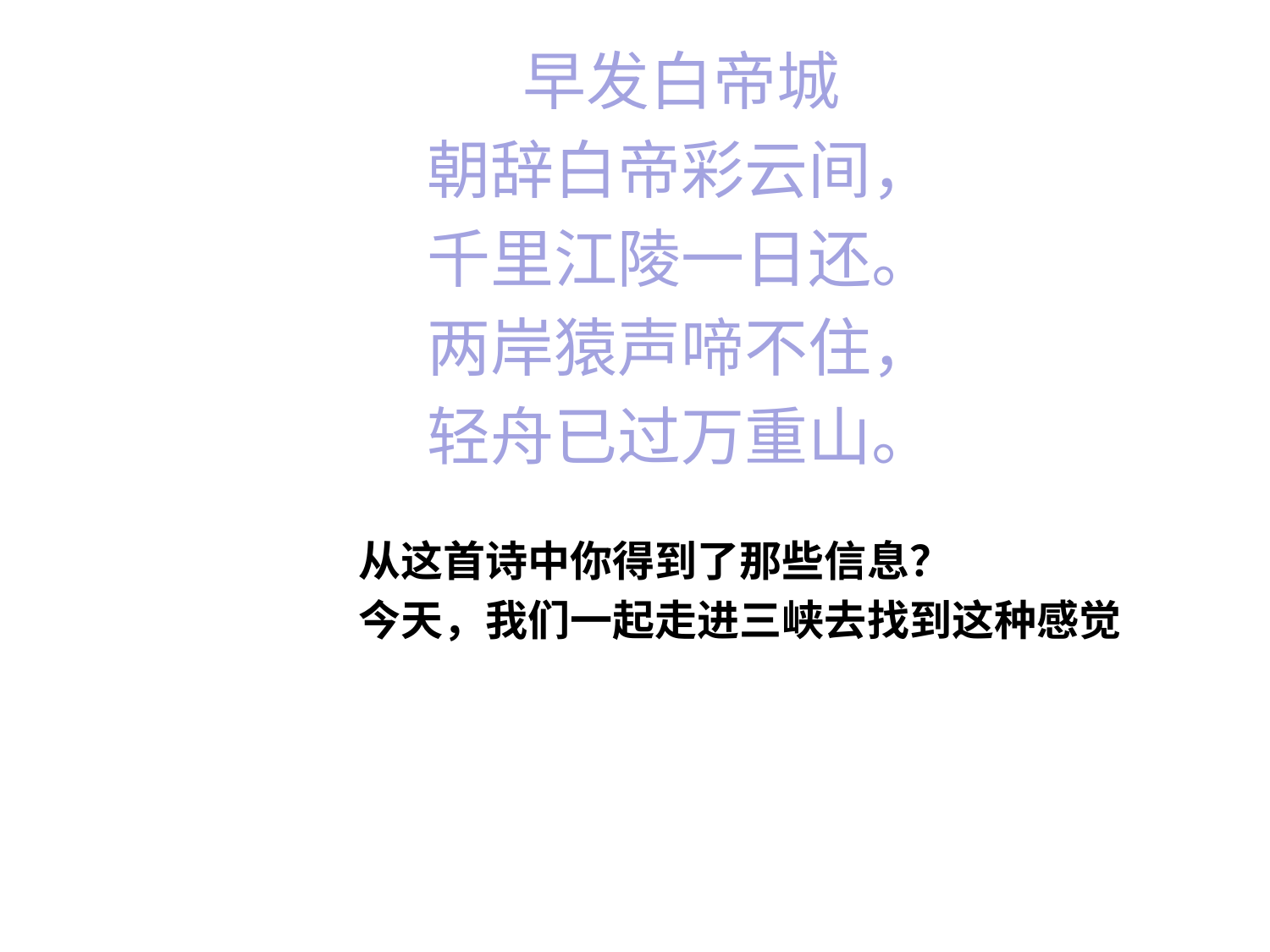

早发白帝城
朝辞白帝彩云间，
千里江陵一日还。
两岸猿声啼不住，
轻舟已过万重山。

从这首诗中你得到了那些信息？
今天，我们一起走进三峡去找到这种感觉